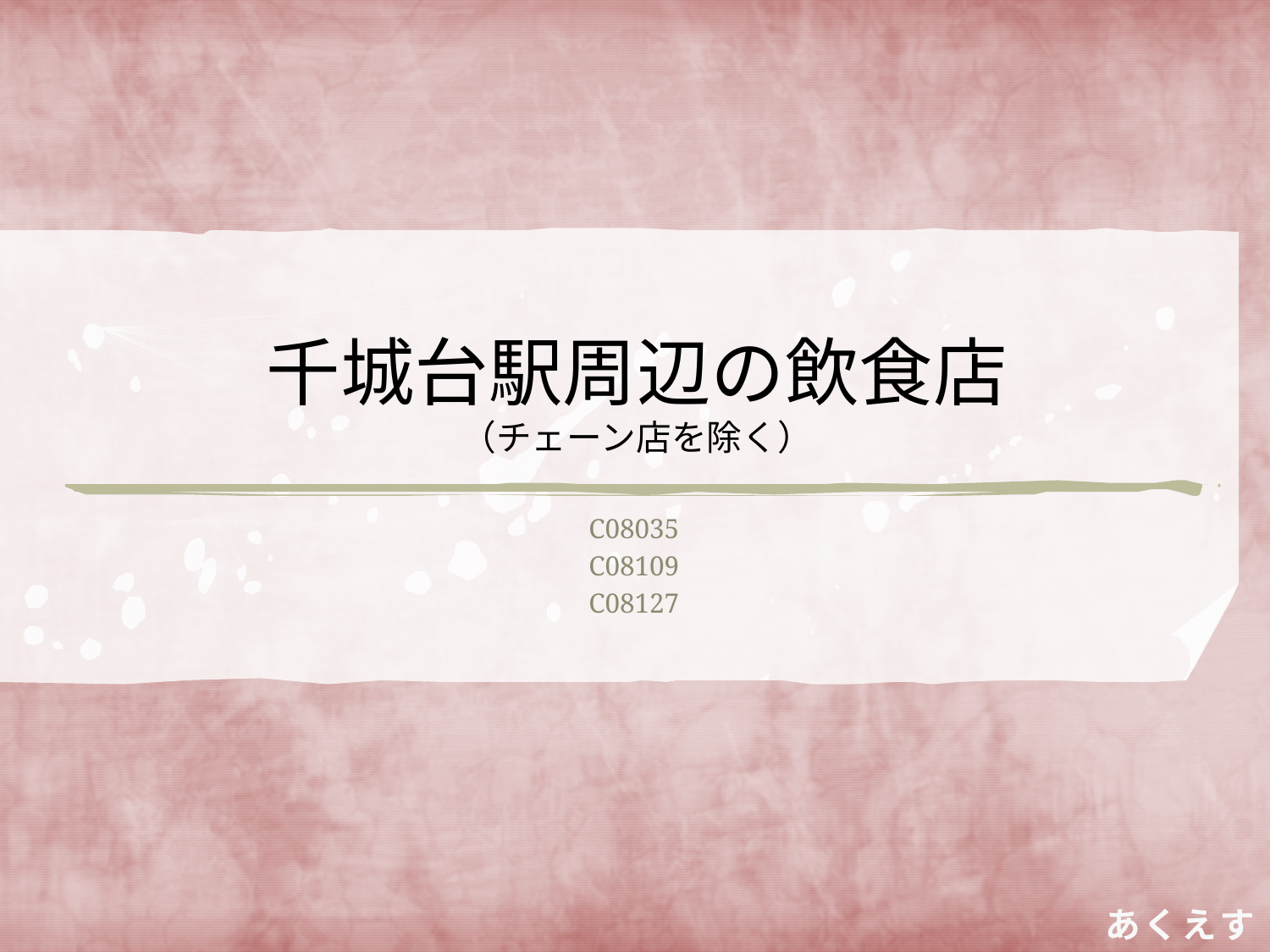

# 千城台駅周辺の飲食店 （チェーン店を除く）
C08035
C08109
C08127
あくえす